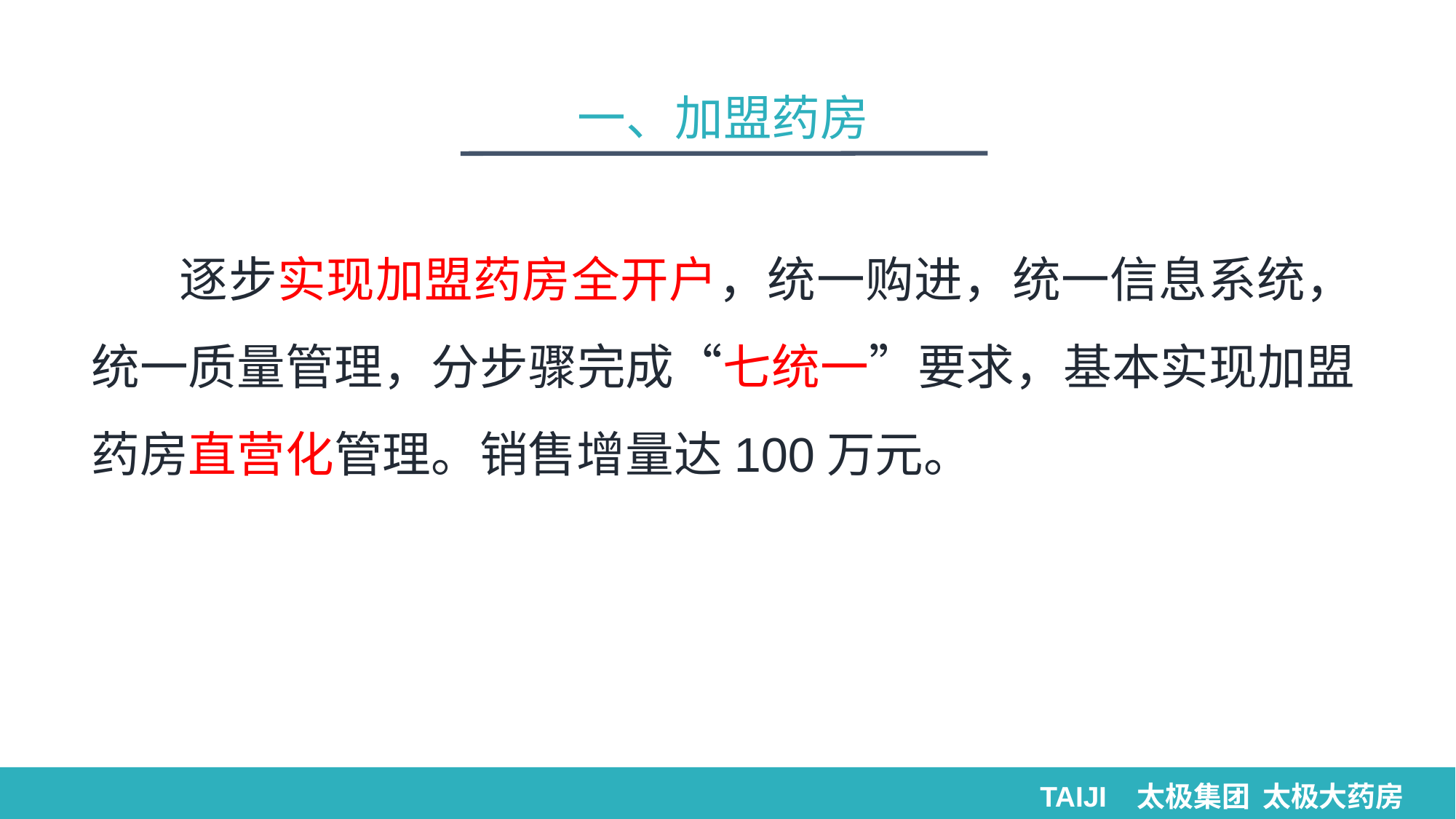

一、加盟药房
  逐步实现加盟药房全开户，统一购进，统一信息系统，统一质量管理，分步骤完成“七统一”要求，基本实现加盟药房直营化管理。销售增量达100万元。

TAIJI   太极集团  太极大药房